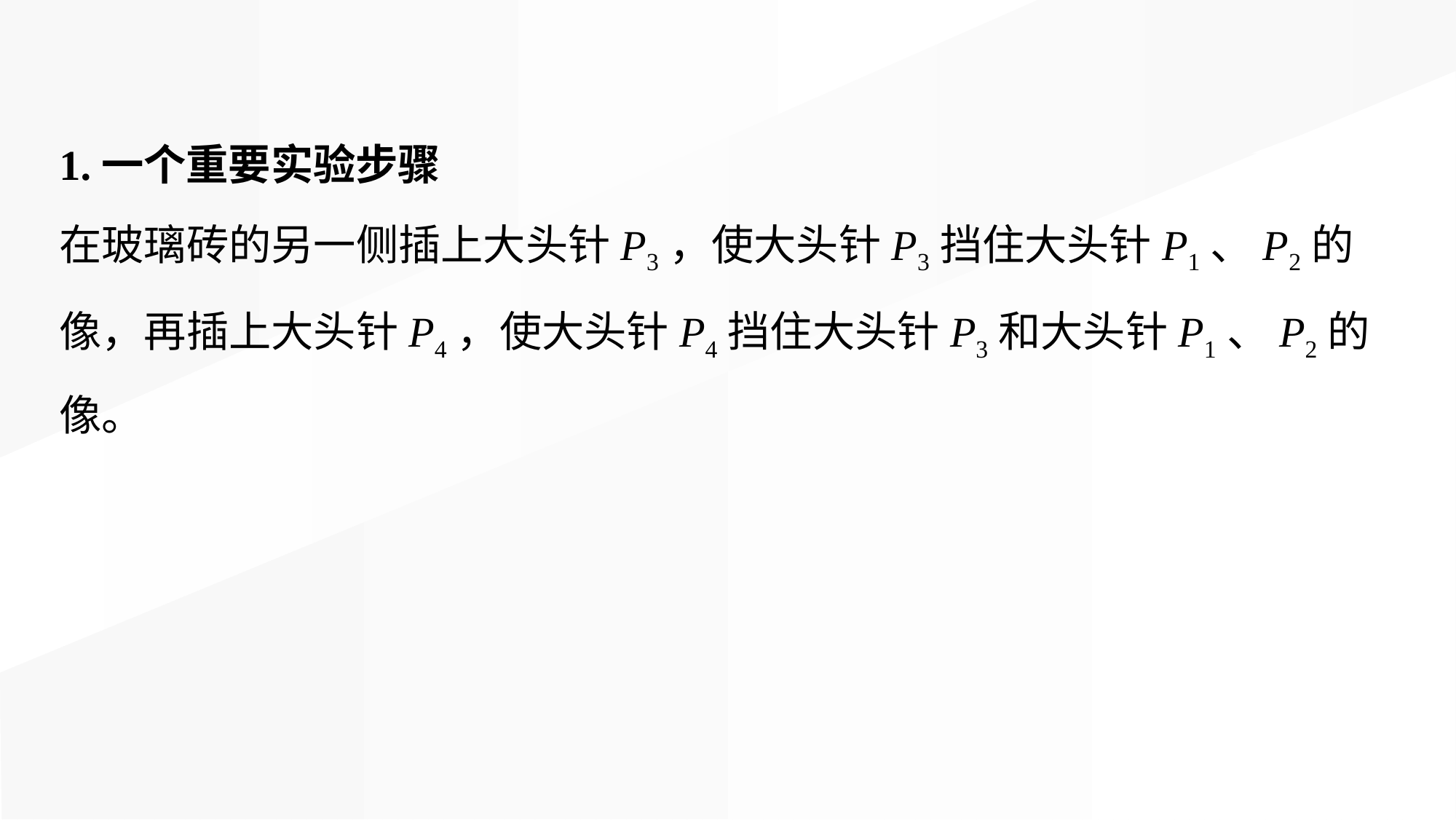

1.一个重要实验步骤
在玻璃砖的另一侧插上大头针P3，使大头针P3挡住大头针P1、P2的像，再插上大头针P4，使大头针P4挡住大头针P3和大头针P1、P2的像。